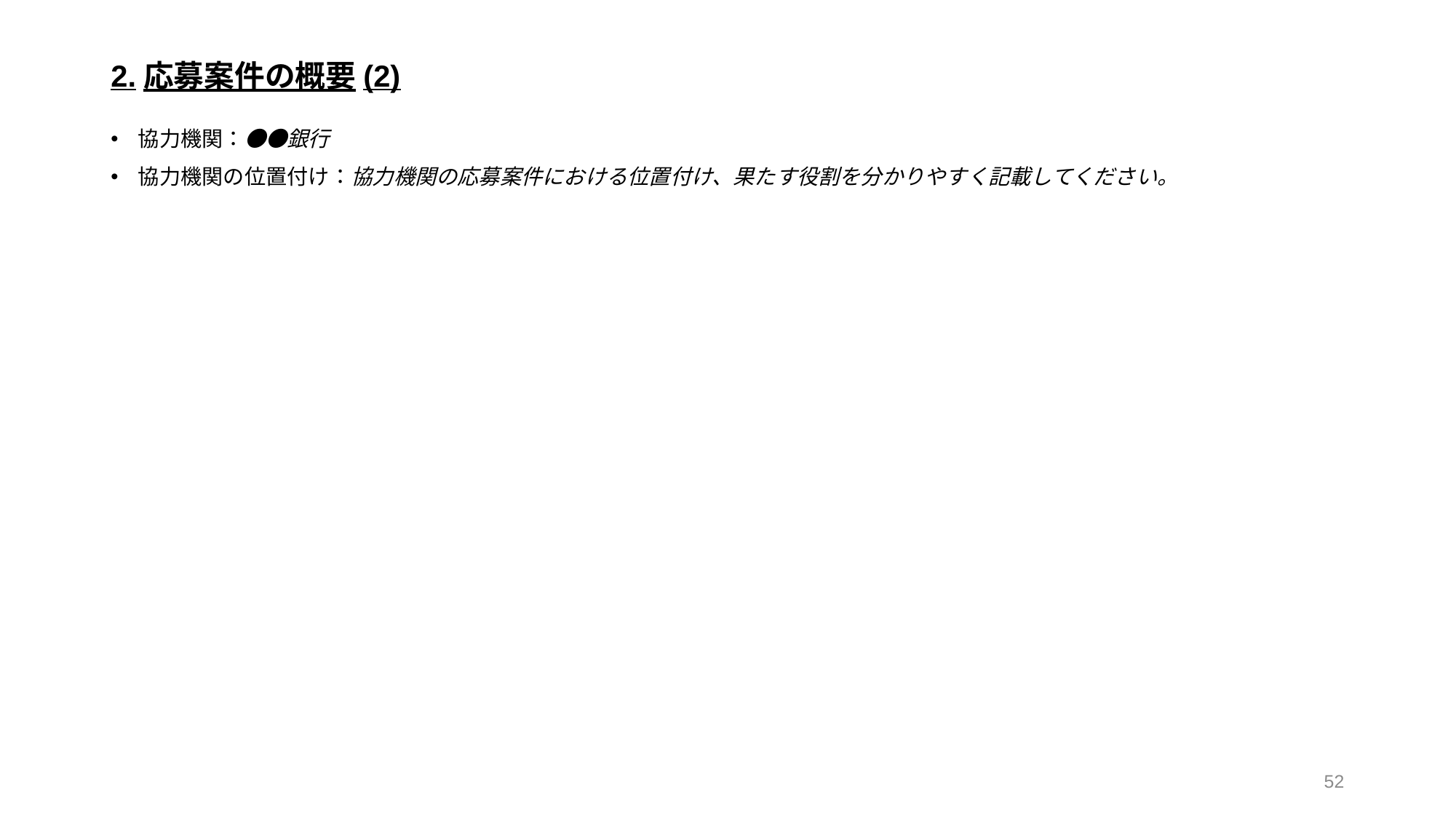

# 2.応募案件の概要(2)
協力機関：●●銀行
協力機関の位置付け：協力機関の応募案件における位置付け、果たす役割を分かりやすく記載してください。

52